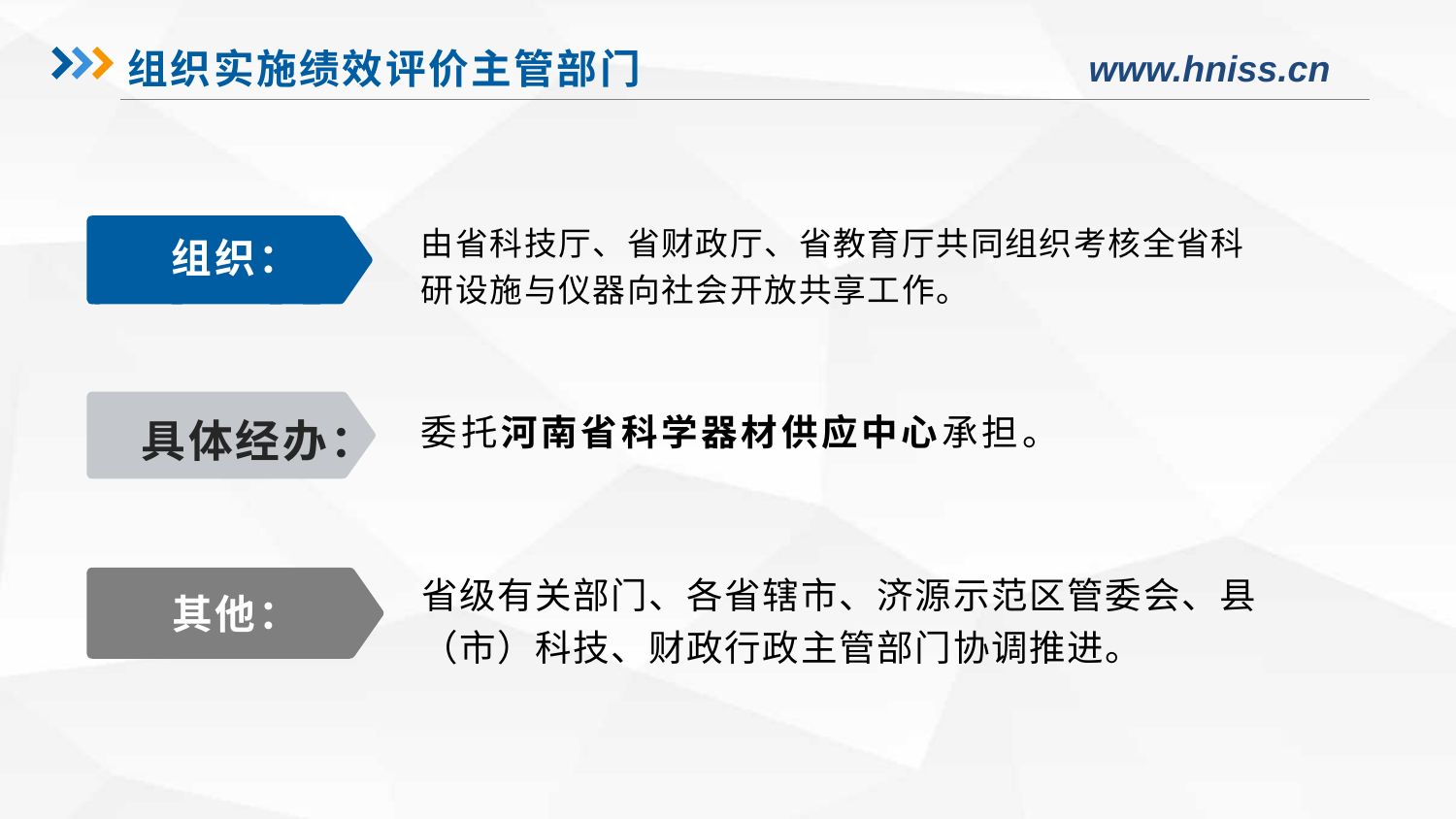

组织实施绩效评价主管部门
由省科技厅、省财政厅、省教育厅共同组织考核全省科研设施与仪器向社会开放共享工作。

组织：

委托河南省科学器材供应中心承担。
具体经办：
省级有关部门、各省辖市、济源示范区管委会、县（市）科技、财政行政主管部门协调推进。

其他：